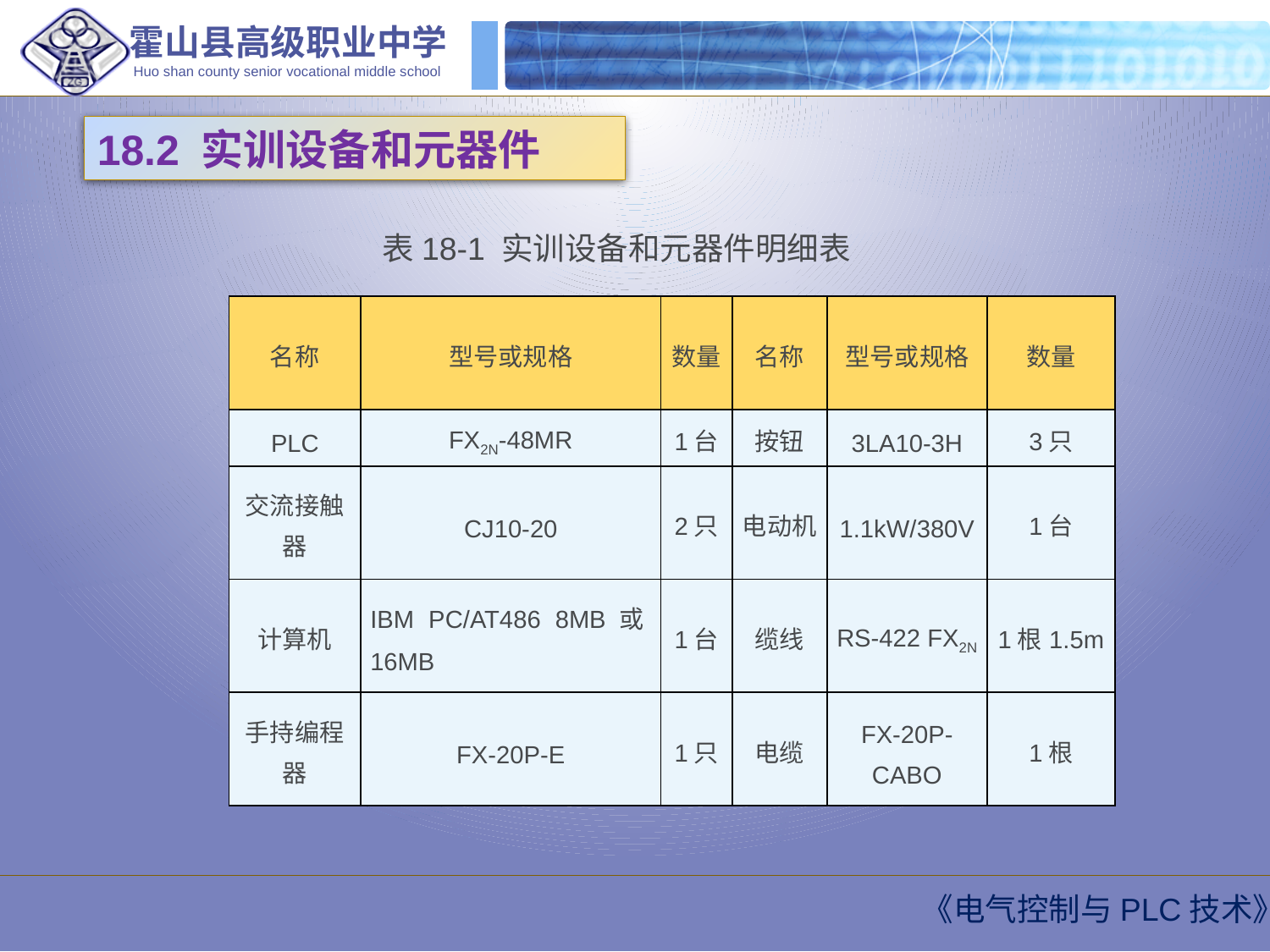

18.2 实训设备和元器件
表18-1 实训设备和元器件明细表
| 名称 | 型号或规格 | 数量 | 名称 | 型号或规格 | 数量 |
| --- | --- | --- | --- | --- | --- |
| PLC | FX2N-48MR | 1台 | 按钮 | 3LA10-3H | 3只 |
| 交流接触器 | CJ10-20 | 2只 | 电动机 | 1.1kW/380V | 1台 |
| 计算机 | IBM PC/AT486 8MB或16MB | 1台 | 缆线 | RS-422 FX2N | 1根1.5m |
| 手持编程器 | FX-20P-E | 1只 | 电缆 | FX-20P-CABO | 1根 |